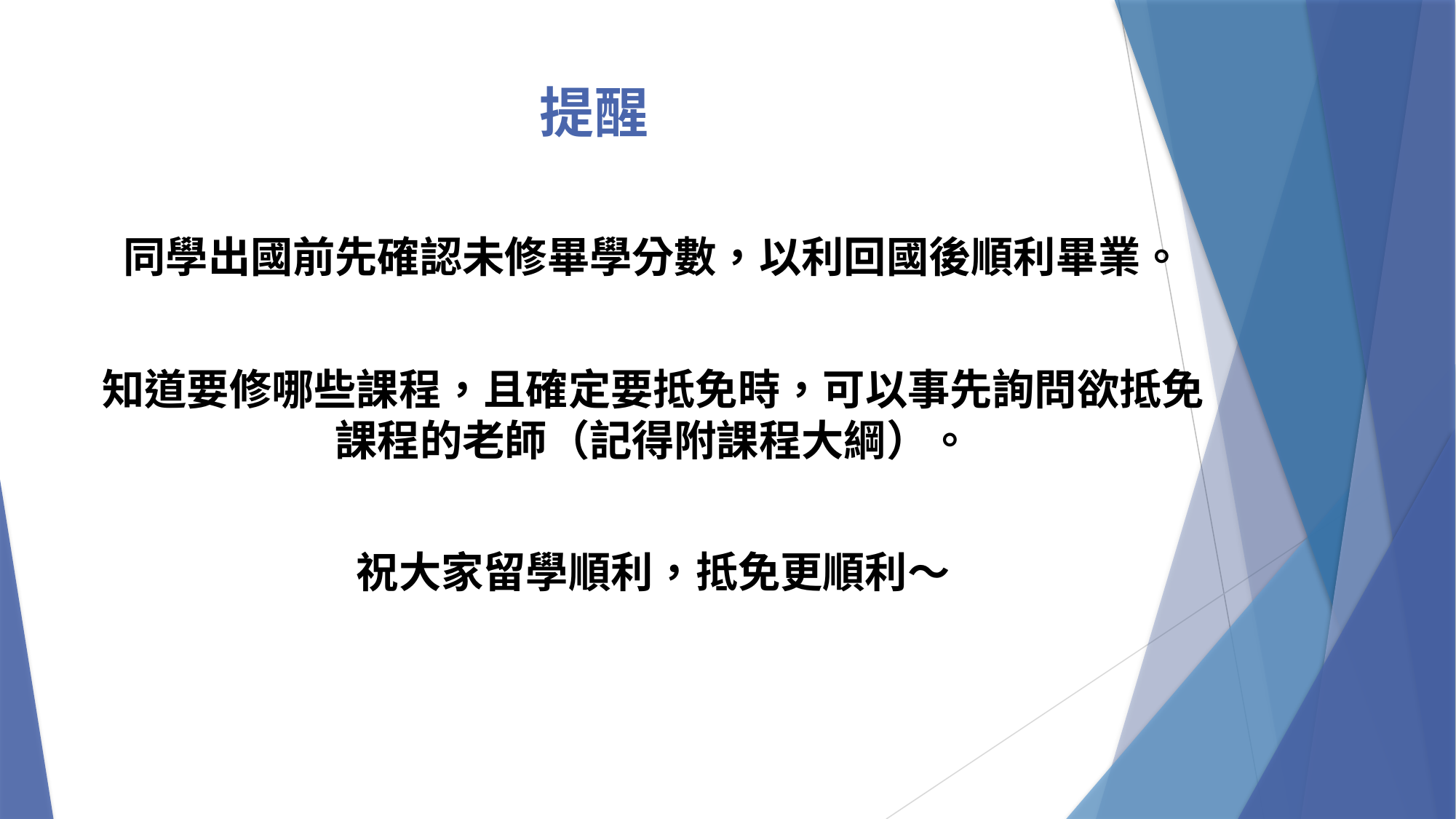

# 提醒

同學出國前先確認未修畢學分數，以利回國後順利畢業。

知道要修哪些課程，且確定要抵免時，可以事先詢問欲抵免課程的老師（記得附課程大綱）。

祝大家留學順利，抵免更順利～